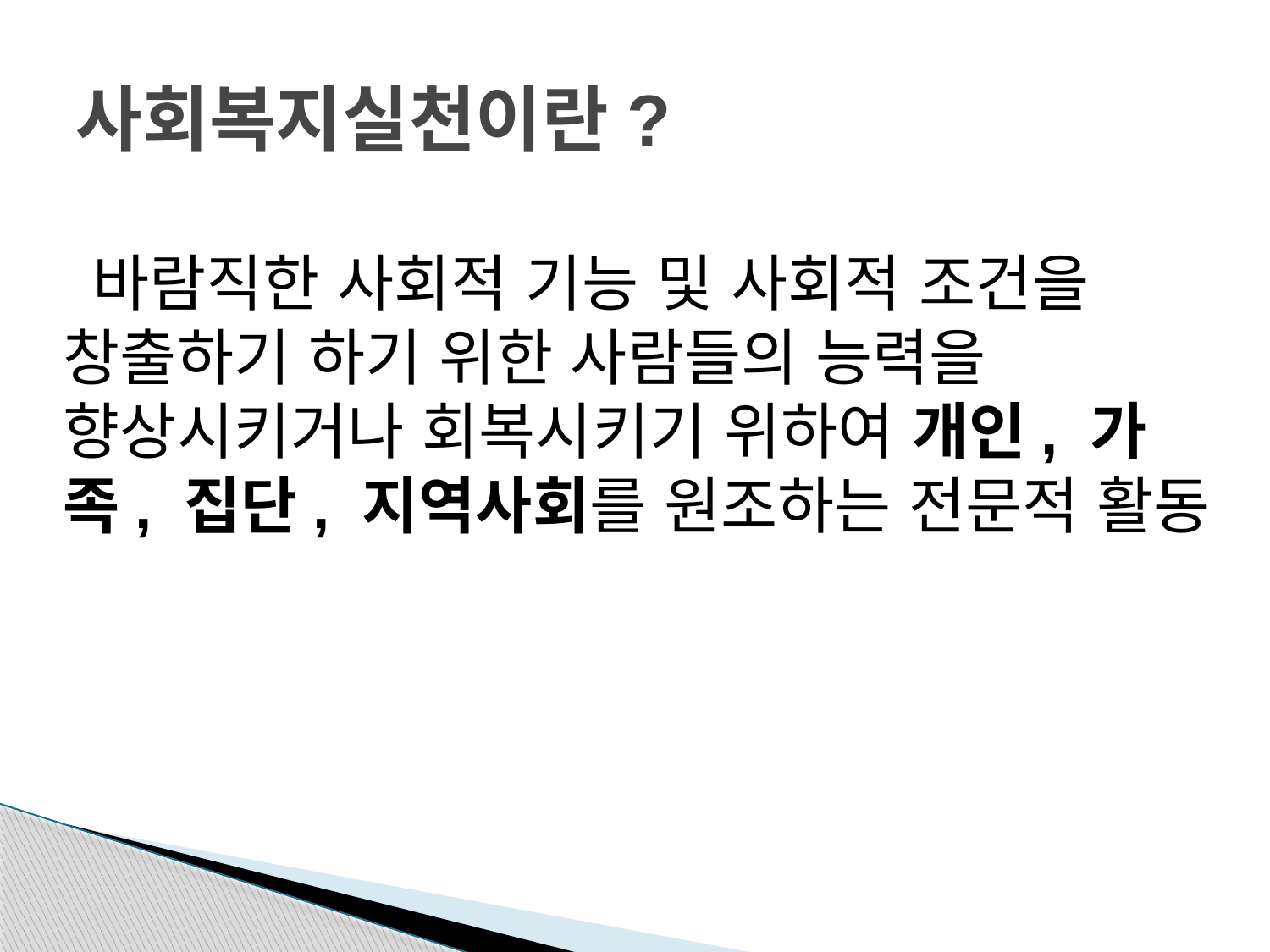

# 사회복지실천이란?
    바람직한 사회적 기능 및 사회적 조건을 창출하기 하기 위한 사람들의 능력을 향상시키거나 회복시키기 위하여 개인, 가족, 집단, 지역사회를 원조하는 전문적 활동